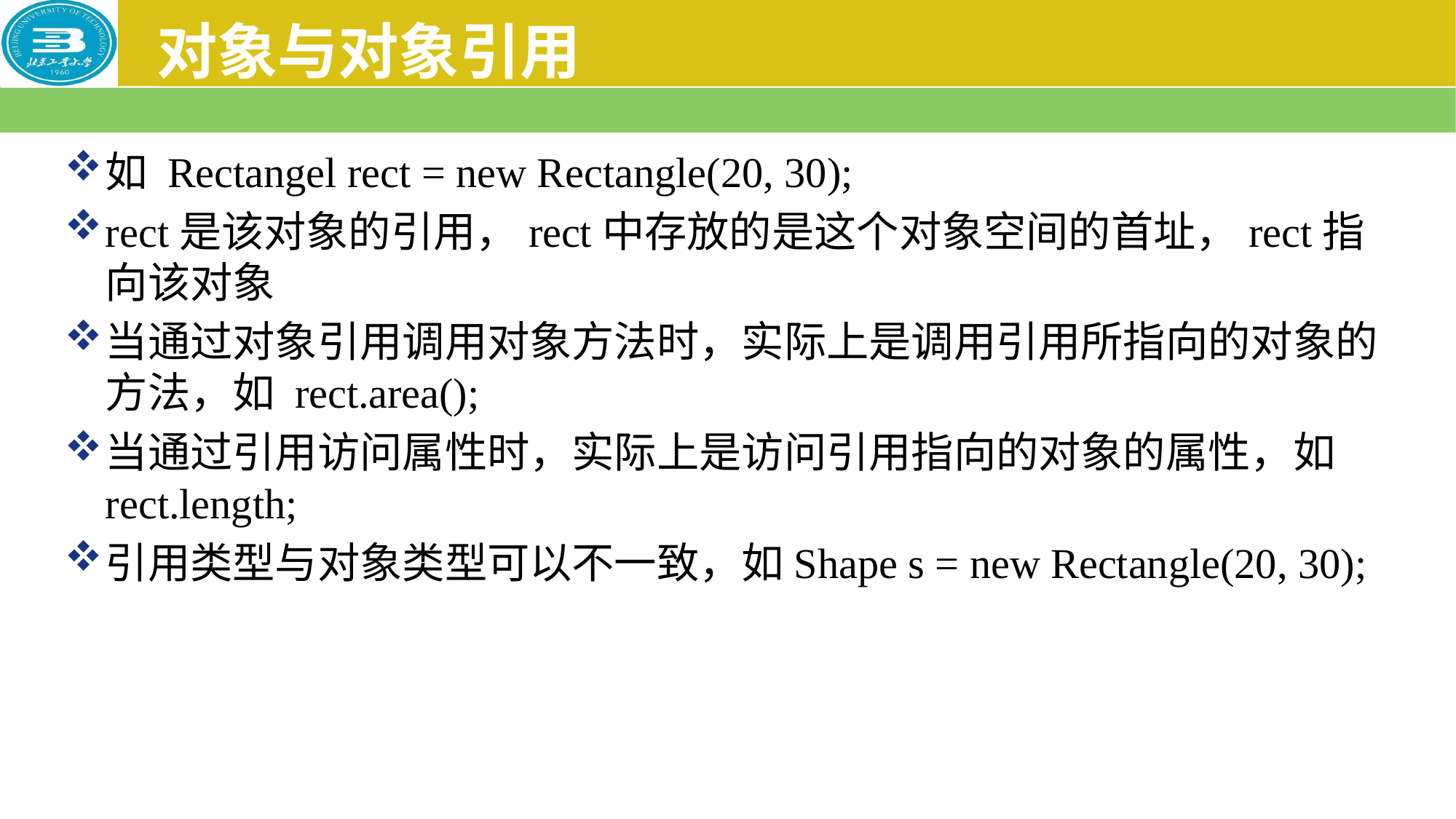

# 对象与对象引用
如 Rectangel rect = new Rectangle(20, 30);
rect是该对象的引用，rect中存放的是这个对象空间的首址，rect指向该对象
当通过对象引用调用对象方法时，实际上是调用引用所指向的对象的方法，如 rect.area();
当通过引用访问属性时，实际上是访问引用指向的对象的属性，如rect.length;
引用类型与对象类型可以不一致，如Shape s = new Rectangle(20, 30);